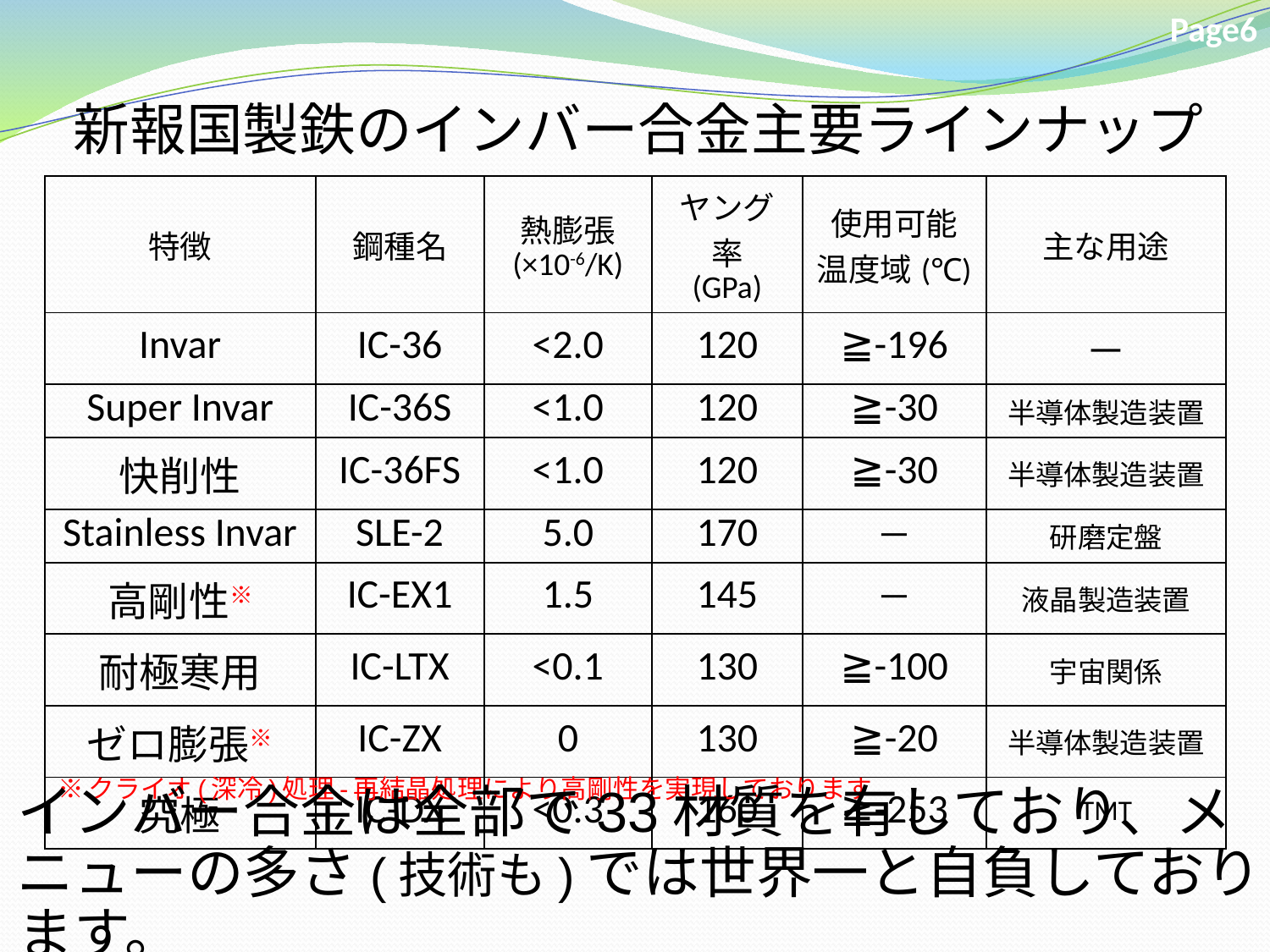

Page6
新報国製鉄のインバー合金主要ラインナップ
| 特徴 | 鋼種名 | 熱膨張 (×10-6/K) | ヤング率 (GPa) | 使用可能 温度域(℃) | 主な用途 |
| --- | --- | --- | --- | --- | --- |
| Invar | IC-36 | <2.0 | 120 | ≧-196 | － |
| Super Invar | IC-36S | <1.0 | 120 | ≧-30 | 半導体製造装置 |
| 快削性 | IC-36FS | <1.0 | 120 | ≧-30 | 半導体製造装置 |
| Stainless Invar | SLE-2 | 5.0 | 170 | ― | 研磨定盤 |
| 高剛性※ | IC-EX1 | 1.5 | 145 | ― | 液晶製造装置 |
| 耐極寒用 | IC-LTX | <0.1 | 130 | ≧-100 | 宇宙関係 |
| ゼロ膨張※ | IC-ZX | 0 | 130 | ≧-20 | 半導体製造装置 |
| 究極 | IC-DX | <0.3 | 160 | ≧-253 | TMT |
※クライオ(深冷)処理-再結晶処理により高剛性を実現しております
インバー合金は全部で33材質を有しており、メニューの多さ(技術も)では世界一と自負しております。